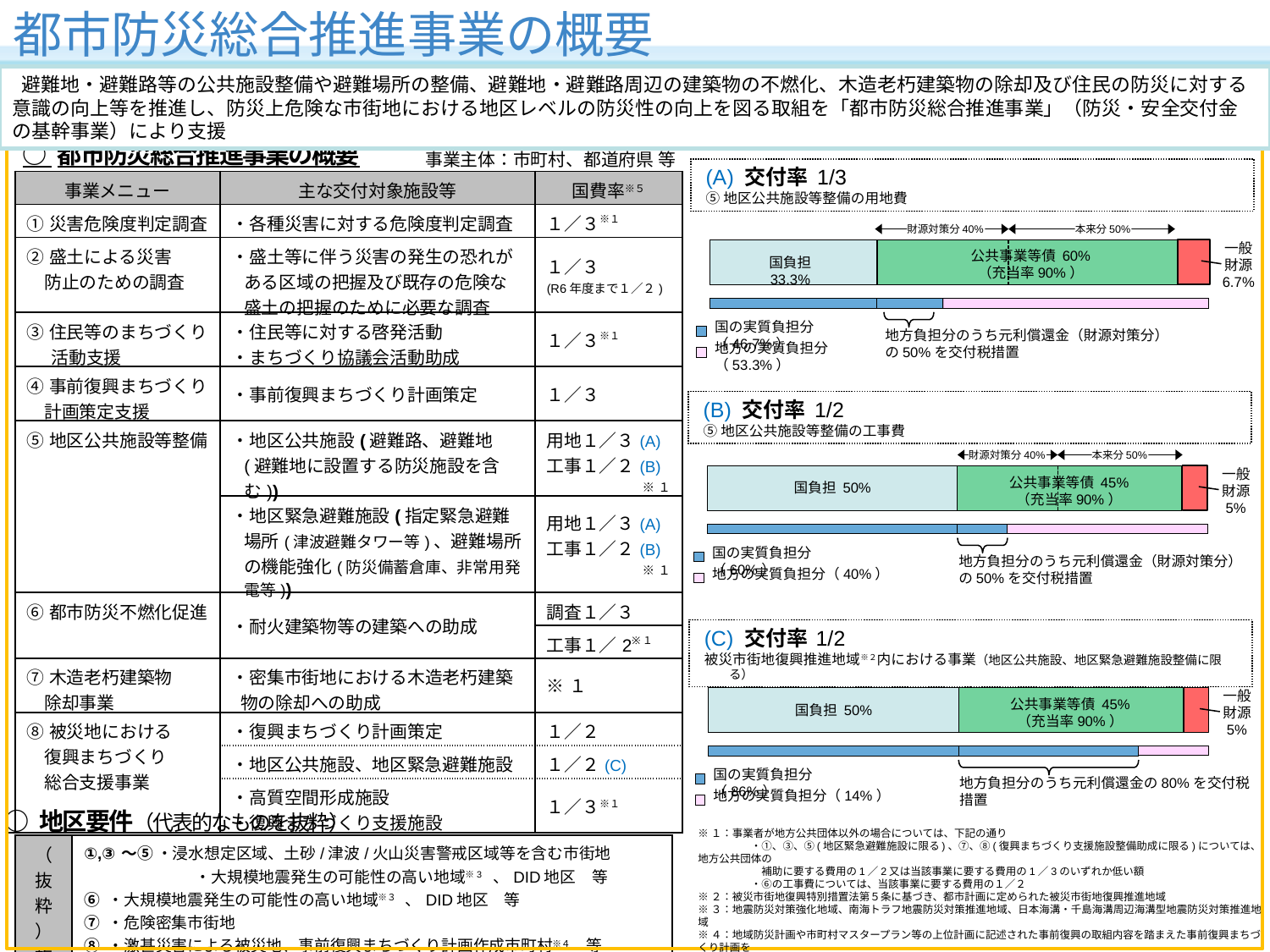

# 都市防災総合推進事業の概要
 避難地・避難路等の公共施設整備や避難場所の整備、避難地・避難路周辺の建築物の不燃化、木造老朽建築物の除却及び住民の防災に対する意識の向上等を推進し、防災上危険な市街地における地区レベルの防災性の向上を図る取組を「都市防災総合推進事業」（防災・安全交付金の基幹事業）により支援

○ 都市防災総合推進事業の概要
　事業主体：市町村、都道府県 等
(A) 交付率	1/3
⑤地区公共施設等整備の用地費
| 事業メニュー | 主な交付対象施設等 | 国費率※５ |
| --- | --- | --- |
| ①災害危険度判定調査 | ・各種災害に対する危険度判定調査 | １／３※１ |
| ②盛土による災害 　防止のための調査 | ・盛土等に伴う災害の発生の恐れがある区域の把握及び既存の危険な盛土の把握のために必要な調査 | １／３ (R6年度まで１／２) |
| ③住民等のまちづくり活動支援 | ・住民等に対する啓発活動 ・まちづくり協議会活動助成 | １／３※１ |
| ④事前復興まちづくり 　計画策定支援 | ・事前復興まちづくり計画策定 | １／３ |
| ⑤地区公共施設等整備 | ・地区公共施設(避難路、避難地(避難地に設置する防災施設を含む)) | 用地１／３(A) 工事１／２(B) ※１ |
|  | ・地区緊急避難施設(指定緊急避難場所(津波避難タワー等)、避難場所の機能強化(防災備蓄倉庫、非常用発電等)) | 用地１／３(A) 工事１／２(B) ※１ |
| ⑥都市防災不燃化促進 | ・耐火建築物等の建築への助成 | 調査１／３ |
|  |  | 工事１／2※１ |
| ⑦木造老朽建築物 　除却事業 | ・密集市街地における木造老朽建築物の除却への助成 | ※１ |
| ⑧被災地における 　復興まちづくり 　総合支援事業 | ・復興まちづくり計画策定 | １／２ |
|  | ・地区公共施設、地区緊急避難施設 | １／２(C) |
|  | ・高質空間形成施設 ・復興まちづくり支援施設 | １／３※１ |
本来分50%
財源対策分40%
一般
財源
6.7%

公共事業等債 60%
（充当率90%）
国負担 33.3%

国の実質負担分（46.7%）
地方負担分のうち元利償還金（財源対策分）の50%を交付税措置

地方の実質負担分（53.3%）

(B) 交付率	1/2
⑤地区公共施設等整備の工事費
本来分50%
財源対策分40%
一般
財源
5%

公共事業等債 45%
（充当率90%）
国負担 50%

国の実質負担分（60%）
地方負担分のうち元利償還金（財源対策分）の50%を交付税措置

地方の実質負担分（40%）

(C) 交付率	1/2
被災市街地復興推進地域※２内における事業（地区公共施設、地区緊急避難施設整備に限る）

一般
財源
5%

公共事業等債 45%
（充当率90%）
国負担 50%

国の実質負担分（86%）
地方負担分のうち元利償還金の80%を交付税措置

地方の実質負担分（14%）

○ 地区要件（代表的なものを抜粋）
※１：事業者が地方公共団体以外の場合については、下記の通り
　　　　　・①、③、⑤(地区緊急避難施設に限る)、⑦、⑧(復興まちづくり支援施設整備助成に限る)については、地方公共団体の
　　　　　　補助に要する費用の1／2又は当該事業に要する費用の1／3のいずれか低い額
　　　　　・⑥の工事費については、当該事業に要する費用の１／２
※２：被災市街地復興特別措置法第５条に基づき、都市計画に定められた被災市街地復興推進地域
※３：地震防災対策強化地域、南海トラフ地震防災対策推進地域、日本海溝・千島海溝周辺海溝型地震防災対策推進地域
※４：地域防災計画や市町村マスタープラン等の上位計画に記述された事前復興の取組内容を踏まえた事前復興まちづくり計画を
　　　　　策定しており、当該計画に基づく事業を実施する市町村
※５：予算の範囲内での支援
| （抜粋） 施行地区 | ①,③～⑤ ・浸水想定区域、土砂/津波/火山災害警戒区域等を含む市街地 　　　　　　　・大規模地震発生の可能性の高い地域※3　、DID地区　等 ⑥ ・大規模地震発生の可能性の高い地域※３　、DID地区　等 ⑦ ・危険密集市街地 ⑧ ・激甚災害による被災地、事前復興まちづくり計画作成市町村※４　等 |
| --- | --- |